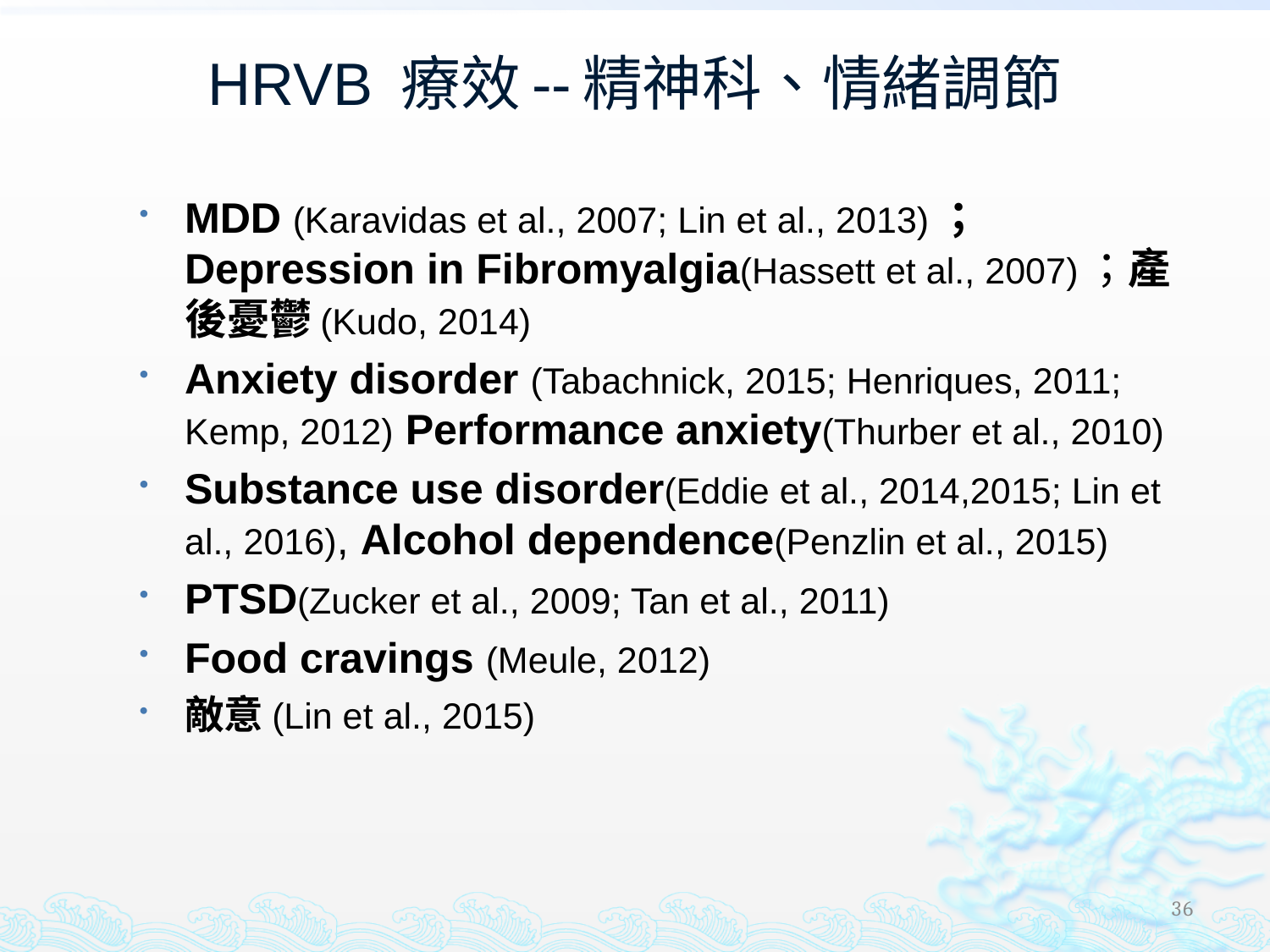

# HRVB 療效--精神科、情緒調節
MDD (Karavidas et al., 2007; Lin et al., 2013)； Depression in Fibromyalgia(Hassett et al., 2007)；產後憂鬱(Kudo, 2014)
Anxiety disorder (Tabachnick, 2015; Henriques, 2011; Kemp, 2012) Performance anxiety(Thurber et al., 2010)
Substance use disorder(Eddie et al., 2014,2015; Lin et al., 2016), Alcohol dependence(Penzlin et al., 2015)
PTSD(Zucker et al., 2009; Tan et al., 2011)
Food cravings (Meule, 2012)
敵意(Lin et al., 2015)

36